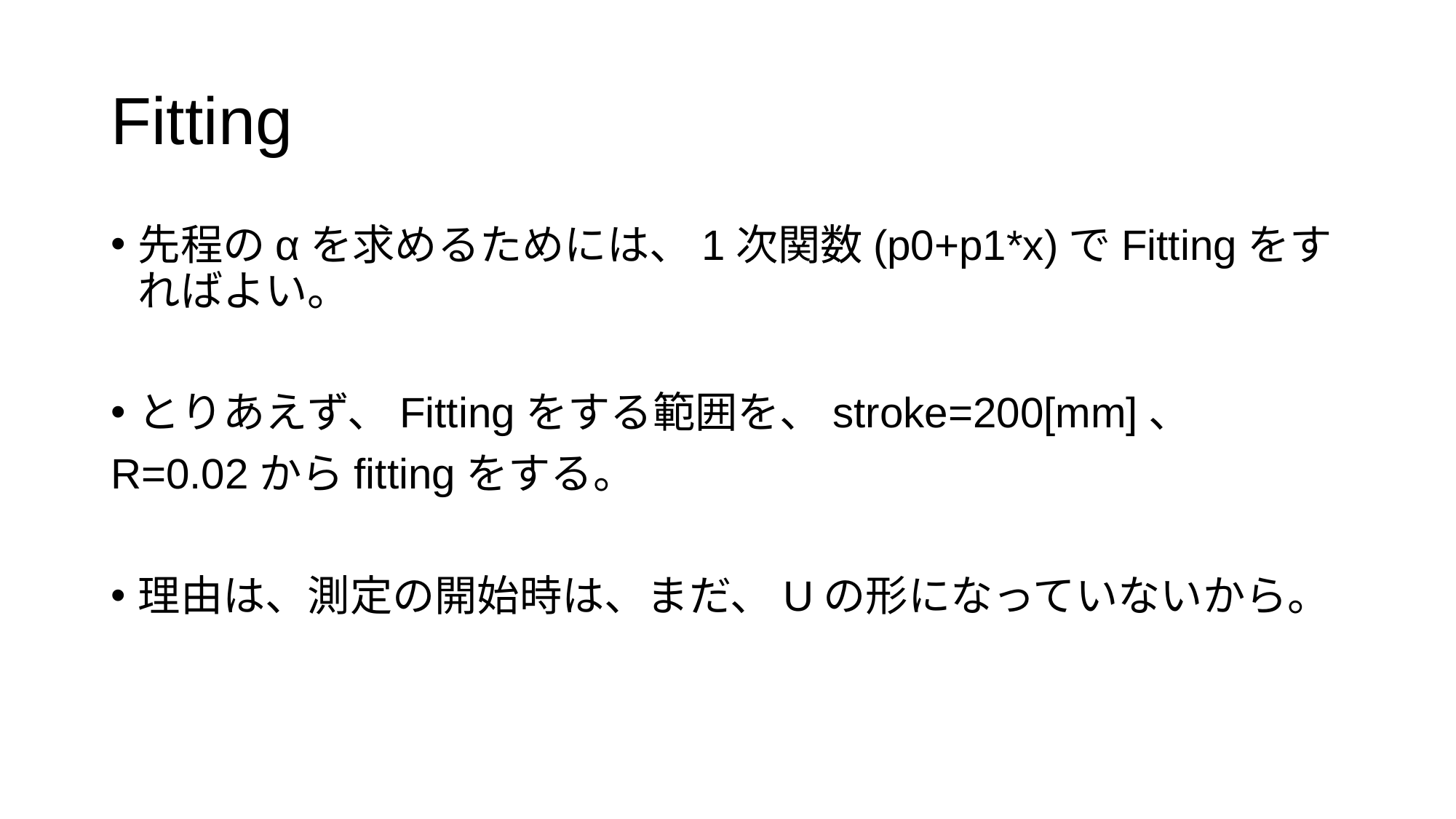

# Fitting
先程のαを求めるためには、1次関数(p0+p1*x)でFittingをすればよい。

とりあえず、Fittingをする範囲を、stroke=200[mm]、
R=0.02からfittingをする。

理由は、測定の開始時は、まだ、Uの形になっていないから。